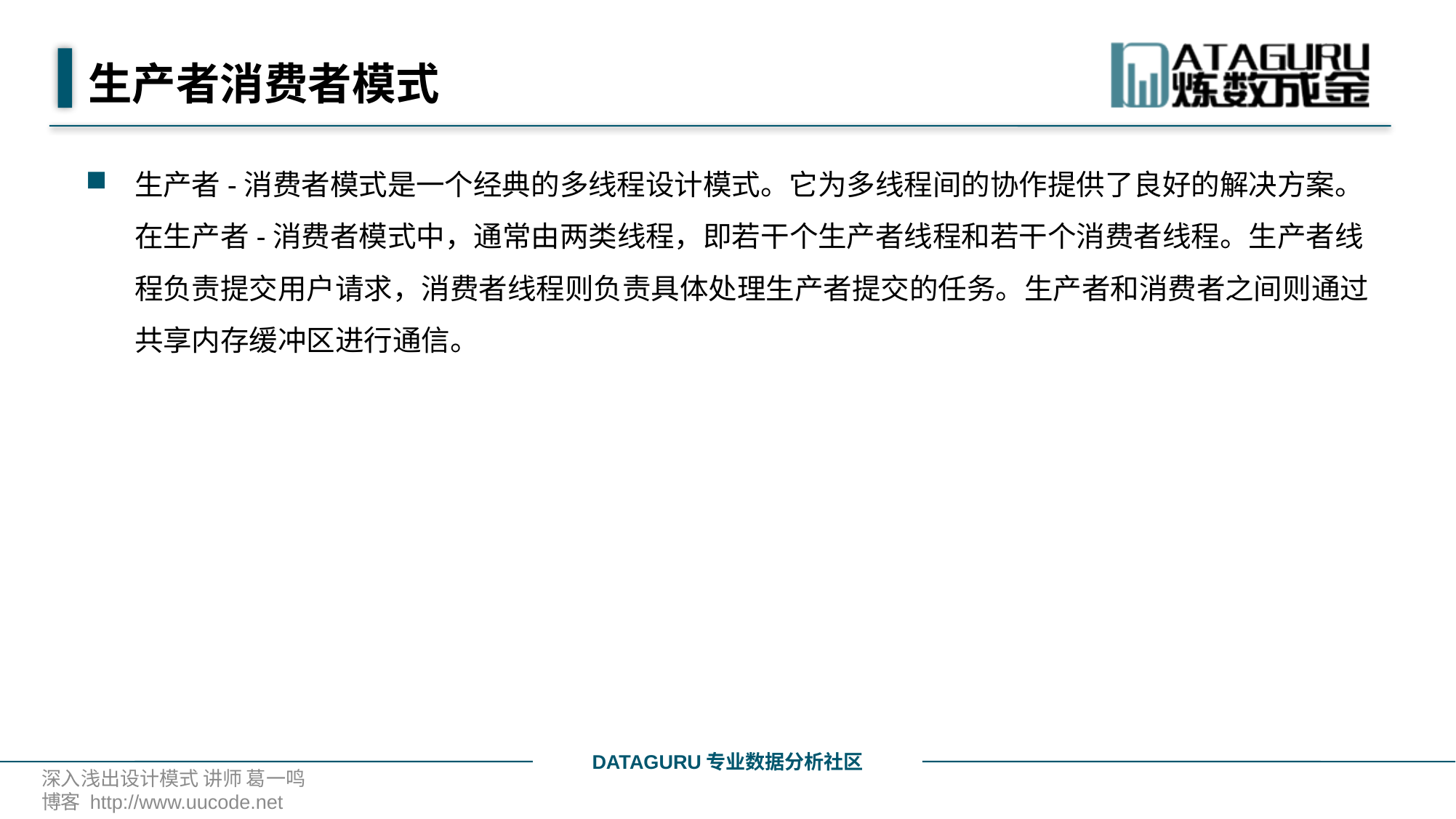

# 生产者消费者模式
生产者-消费者模式是一个经典的多线程设计模式。它为多线程间的协作提供了良好的解决方案。在生产者-消费者模式中，通常由两类线程，即若干个生产者线程和若干个消费者线程。生产者线程负责提交用户请求，消费者线程则负责具体处理生产者提交的任务。生产者和消费者之间则通过共享内存缓冲区进行通信。